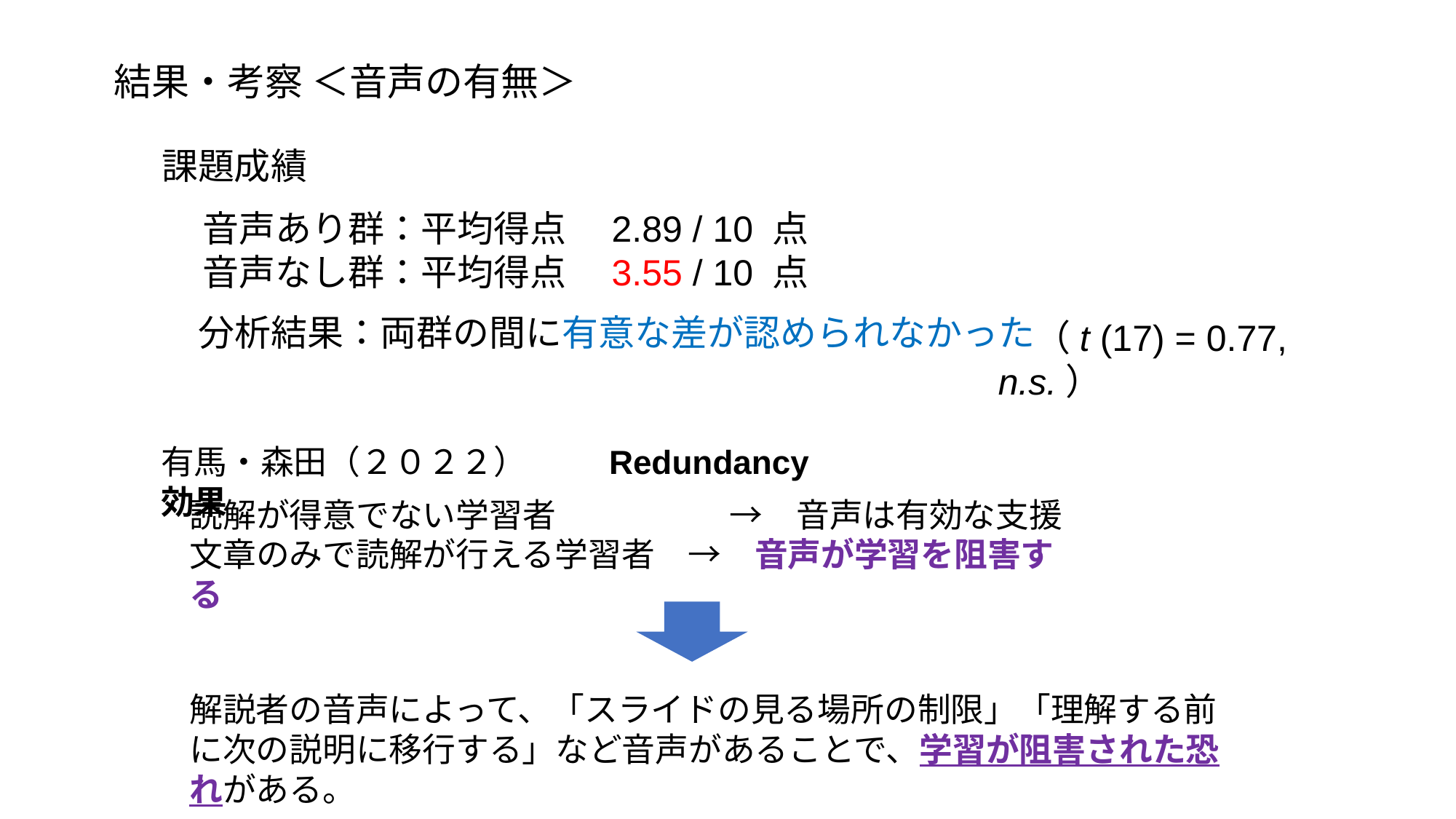

結果・考察 ＜音声の有無＞
課題成績
音声あり群：平均得点　2.89 / 10 点
音声なし群：平均得点　3.55 / 10 点
分析結果：両群の間に有意な差が認められなかった
　（t (17) = 0.77, n.s.）
有馬・森田（２０２２）　　 Redundancy効果
読解が得意でない学習者　　　　　 →　音声は有効な支援
文章のみで読解が行える学習者　→　音声が学習を阻害する

解説者の音声によって、「スライドの見る場所の制限」「理解する前に次の説明に移行する」など音声があることで、学習が阻害された恐れがある。